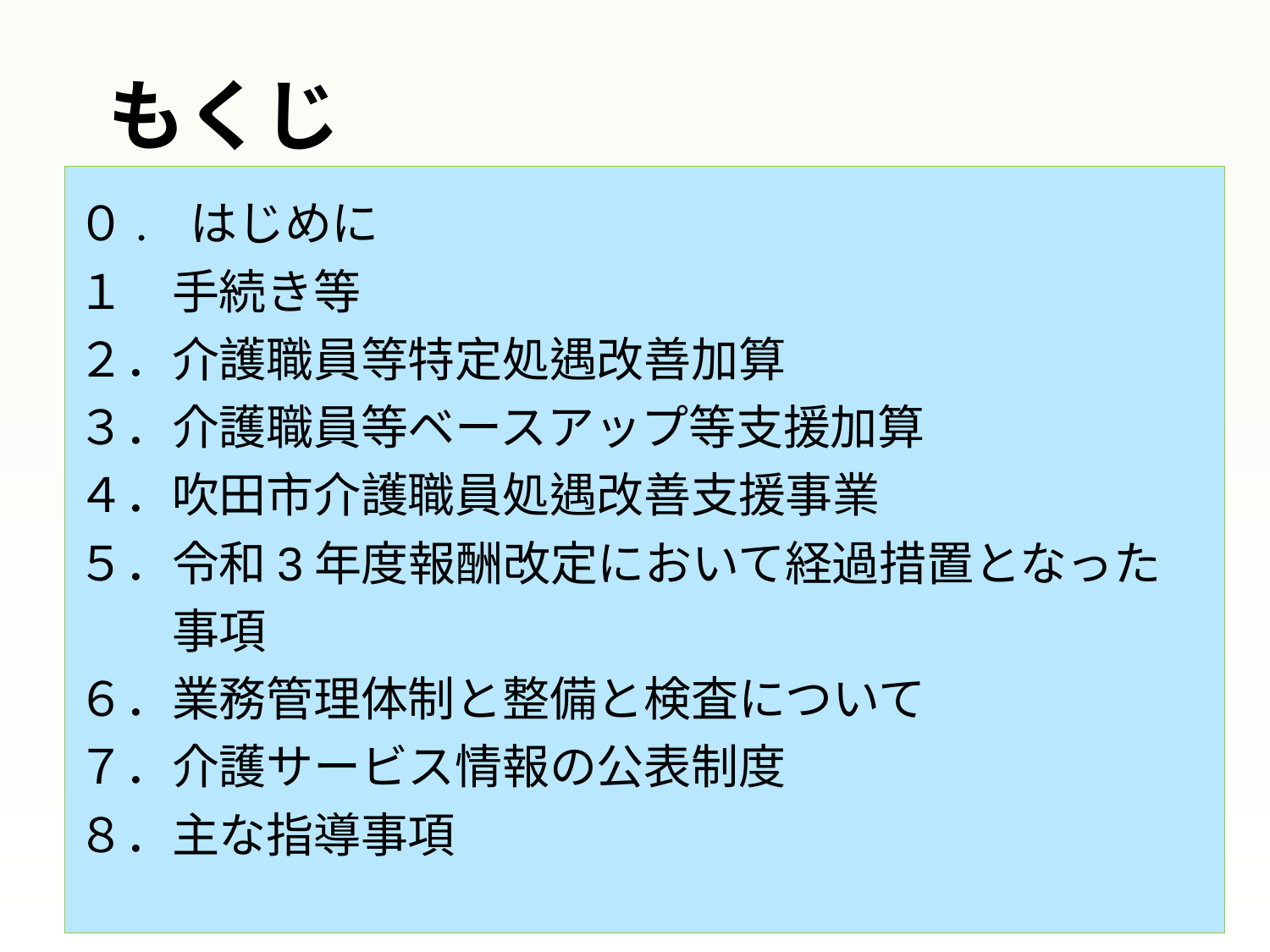

# もくじ
０.   はじめに
１　手続き等
２．介護職員等特定処遇改善加算
３．介護職員等ベースアップ等支援加算
４．吹田市介護職員処遇改善支援事業
５．令和3年度報酬改定において経過措置となった
　　事項
６．業務管理体制と整備と検査について
７．介護サービス情報の公表制度
８．主な指導事項
2